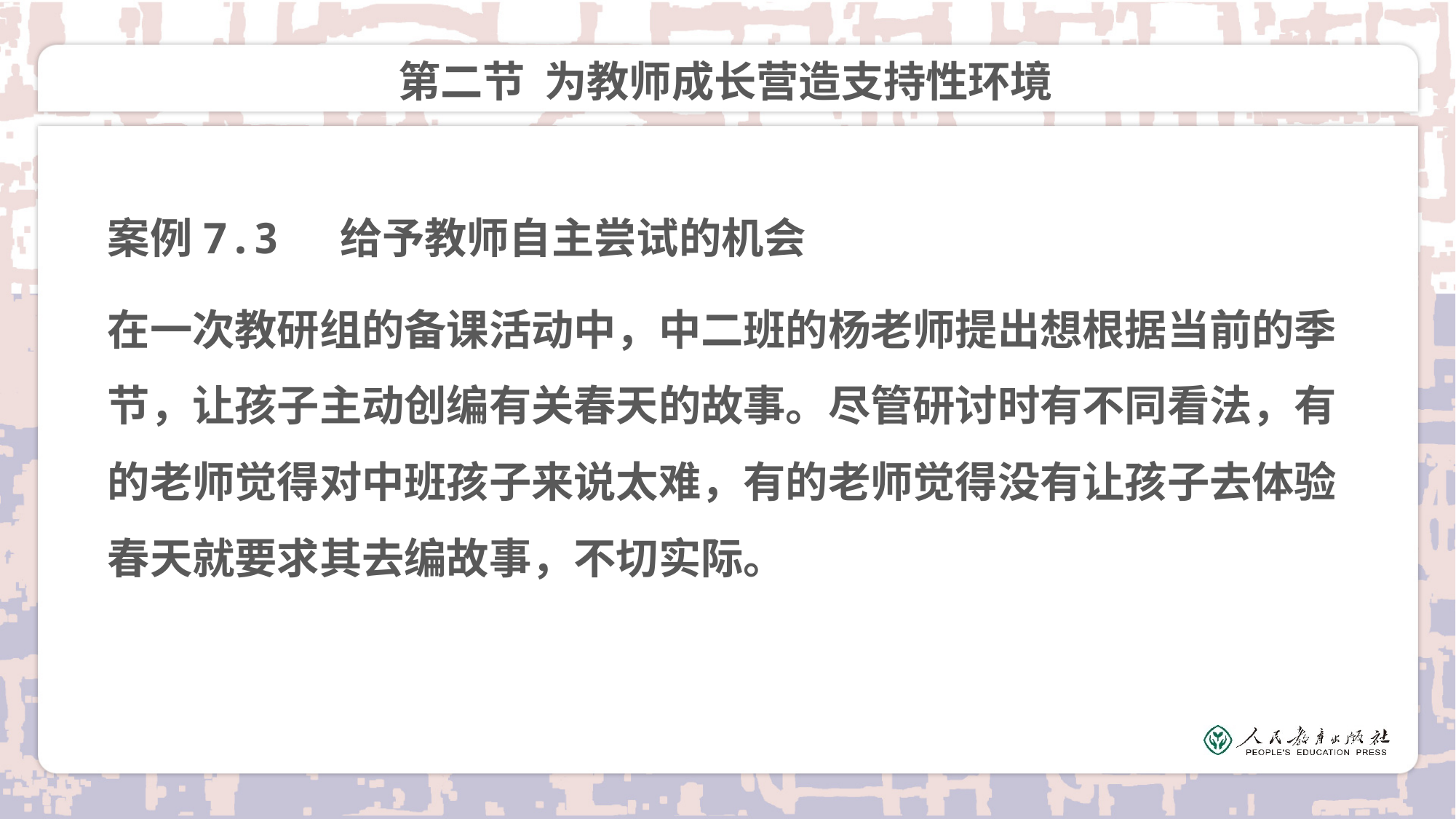

# 第二节  为教师成长营造支持性环境
案例7.3  给予教师自主尝试的机会
在一次教研组的备课活动中，中二班的杨老师提出想根据当前的季节，让孩子主动创编有关春天的故事。尽管研讨时有不同看法，有的老师觉得对中班孩子来说太难，有的老师觉得没有让孩子去体验春天就要求其去编故事，不切实际。